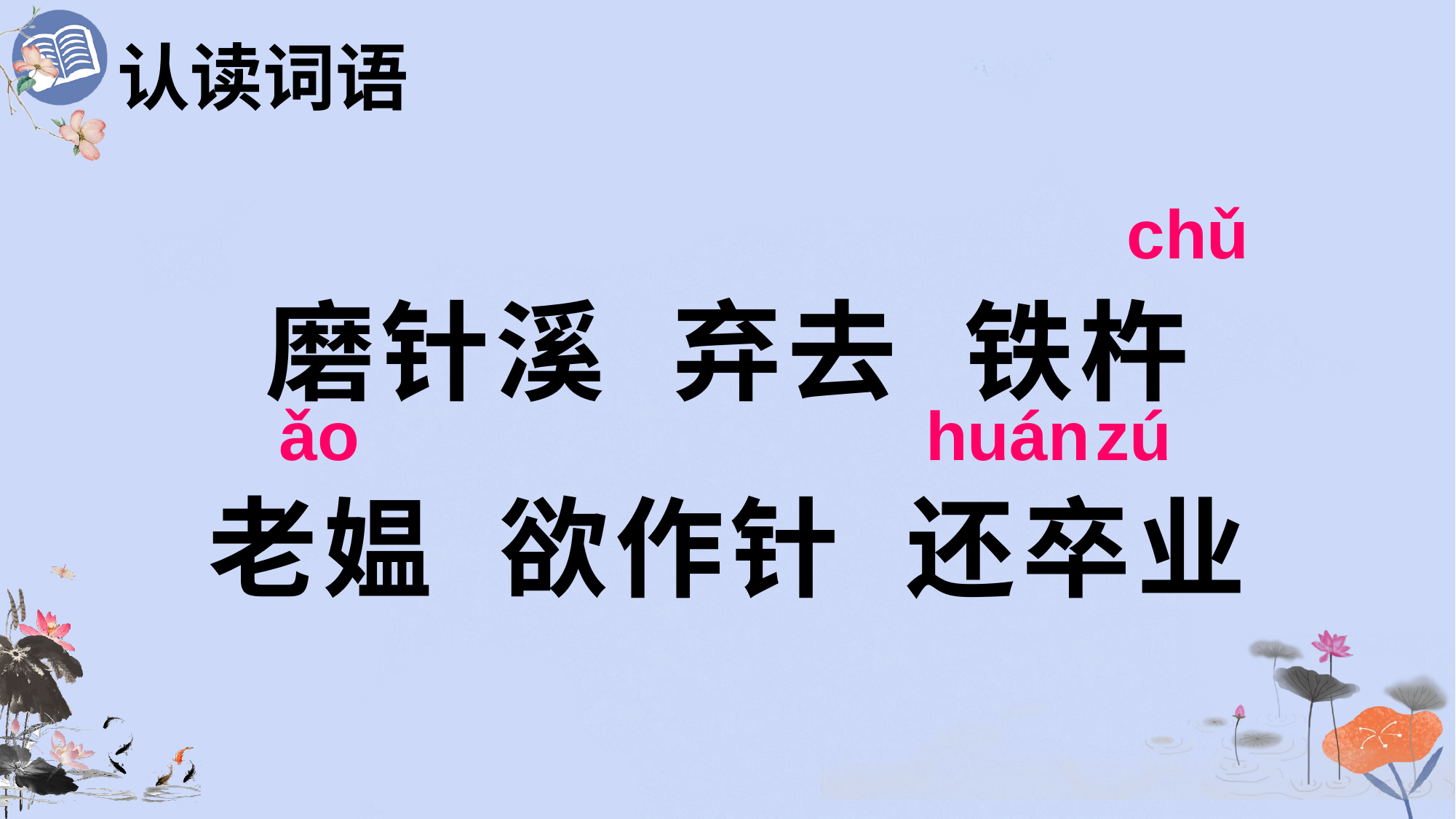

认读词语
chǔ
磨针溪  弃去  铁杵
老媪  欲作针  还卒业
ǎo
huán
zú